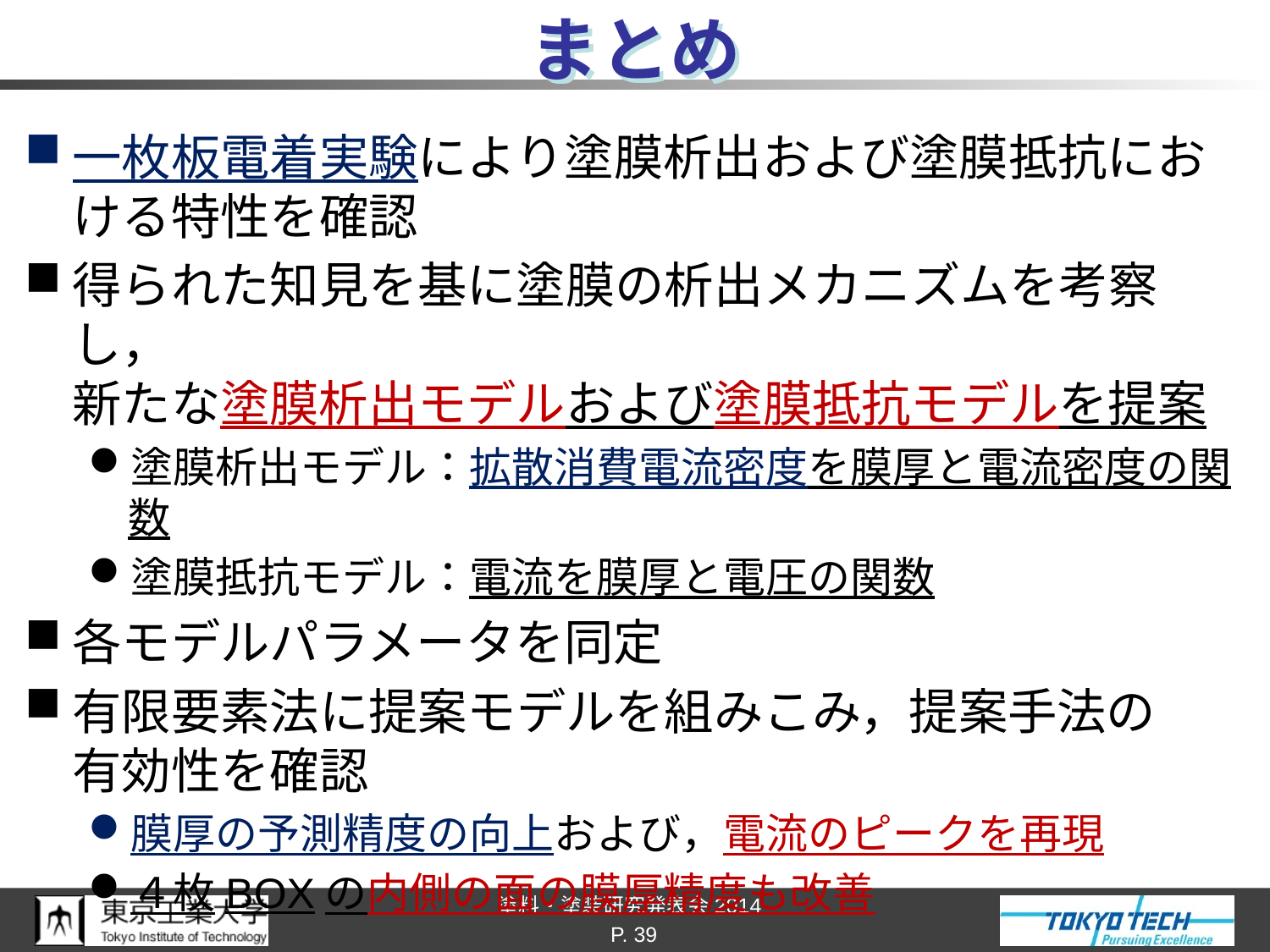

# まとめ
一枚板電着実験により塗膜析出および塗膜抵抗における特性を確認
得られた知見を基に塗膜の析出メカニズムを考察し，
新たな塗膜析出モデルおよび塗膜抵抗モデルを提案
塗膜析出モデル：拡散消費電流密度を膜厚と電流密度の関数
塗膜抵抗モデル：電流を膜厚と電圧の関数
各モデルパラメータを同定
有限要素法に提案モデルを組みこみ，提案手法の
有効性を確認
膜厚の予測精度の向上および，電流のピークを再現
４枚BOXの内側の面の膜厚精度も改善
P. 39